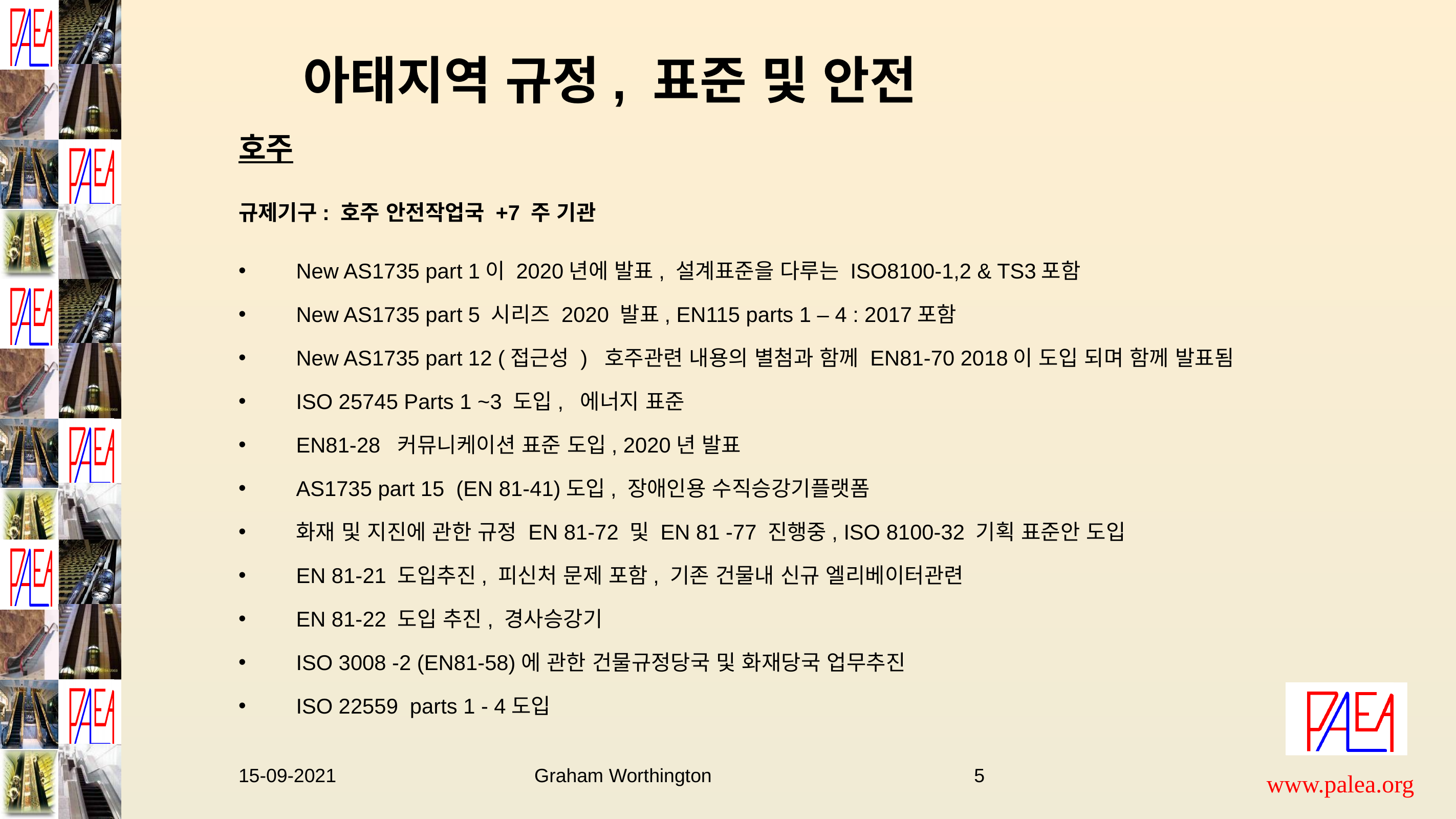

# 아태지역 규정, 표준 및 안전
호주

규제기구: 호주 안전작업국 +7 주 기관

New AS1735 part 1이 2020년에 발표, 설계표준을 다루는 ISO8100-1,2 & TS3포함
New AS1735 part 5 시리즈 2020 발표, EN115 parts 1 – 4 : 2017포함
New AS1735 part 12 (접근성 )  호주관련 내용의 별첨과 함께 EN81-70 2018이 도입 되며 함께 발표됨
ISO 25745 Parts 1 ~3 도입,  에너지 표준
EN81-28  커뮤니케이션 표준 도입, 2020년 발표
AS1735 part 15  (EN 81-41)도입, 장애인용 수직승강기플랫폼
화재 및 지진에 관한 규정 EN 81-72 및 EN 81 -77 진행중, ISO 8100-32 기획 표준안 도입
EN 81-21 도입추진, 피신처 문제 포함, 기존 건물내 신규 엘리베이터관련
EN 81-22 도입 추진, 경사승강기
ISO 3008 -2 (EN81-58)에 관한 건물규정당국 및 화재당국 업무추진
ISO 22559  parts 1 - 4도입

15-09-2021                                     Graham Worthington                                                 5